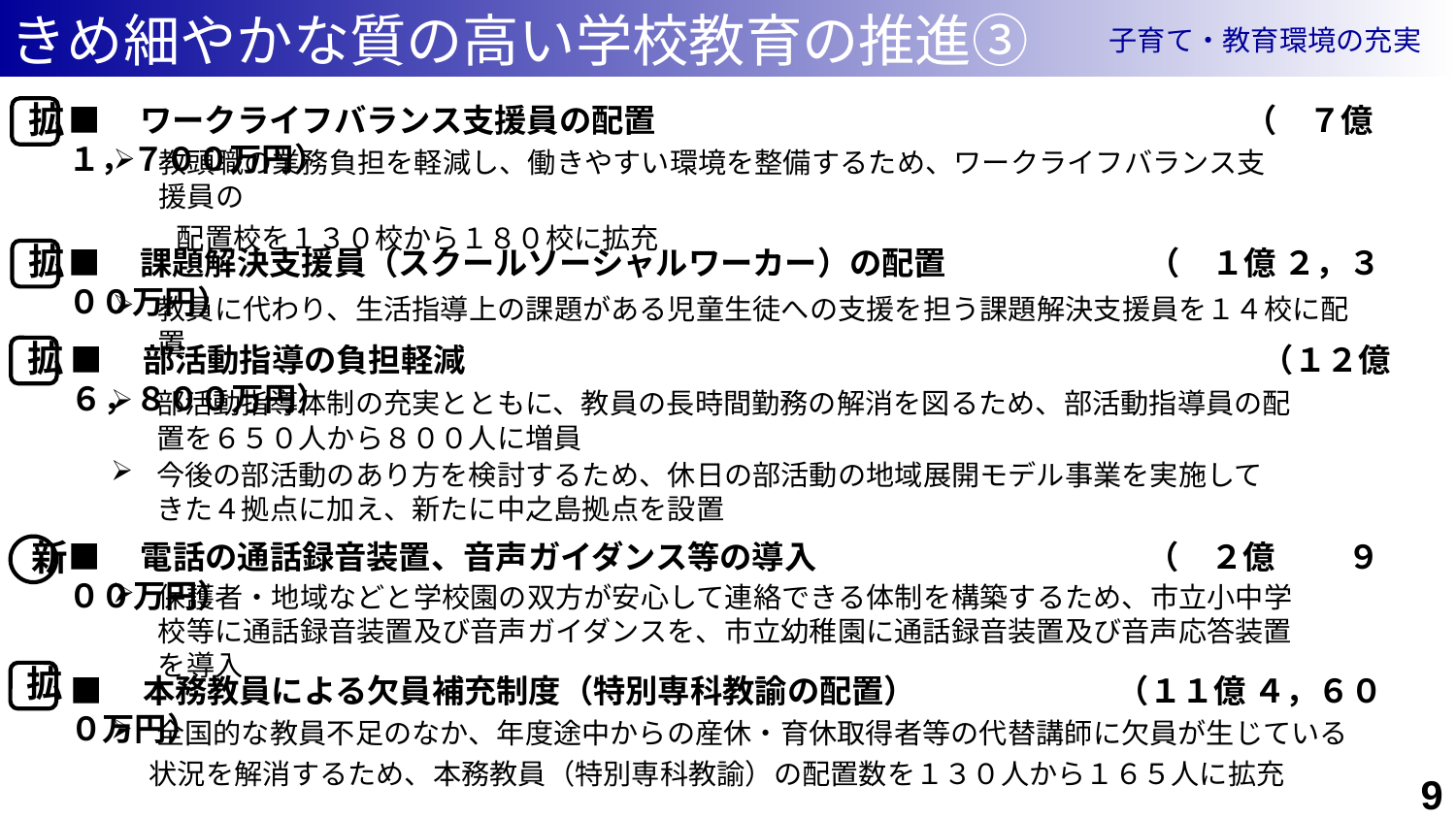

きめ細やかな質の高い学校教育の推進③
子育て・教育環境の充実
■　ワークライフバランス支援員の配置　　　　　　　　　　　　　　　　　 　（　７億 １，７００万円）
拡
教頭職の業務負担を軽減し、働きやすい環境を整備するため、ワークライフバランス支援員の
　　 配置校を１３０校から１８０校に拡充

■　課題解決支援員（スクールソーシャルワーカー）の配置　　　　　 　（　１億 ２，３００万円）
拡
教員に代わり、生活指導上の課題がある児童生徒への支援を担う課題解決支援員を１４校に配置
■　部活動指導の負担軽減　　　　　　　　　　　　　 　　　　　　　　　　　  （１２億 ６，８００万円）
拡
部活動指導体制の充実とともに、教員の長時間勤務の解消を図るため、部活動指導員の配置を６５０人から８００人に増員
今後の部活動のあり方を検討するため、休日の部活動の地域展開モデル事業を実施してきた４拠点に加え、新たに中之島拠点を設置
■　電話の通話録音装置、音声ガイダンス等の導入　　　　　　　　　 　（　２億 　　９００万円）
新
保護者・地域などと学校園の双方が安心して連絡できる体制を構築するため、市立小中学校等に通話録音装置及び音声ガイダンスを、市立幼稚園に通話録音装置及び音声応答装置を導入
拡
■　本務教員による欠員補充制度（特別専科教諭の配置） 　　　　　　（１１億 ４，６００万円）
全国的な教員不足のなか、年度途中からの産休・育休取得者等の代替講師に欠員が生じている
     状況を解消するため、本務教員（特別専科教諭）の配置数を１３０人から１６５人に拡充
9